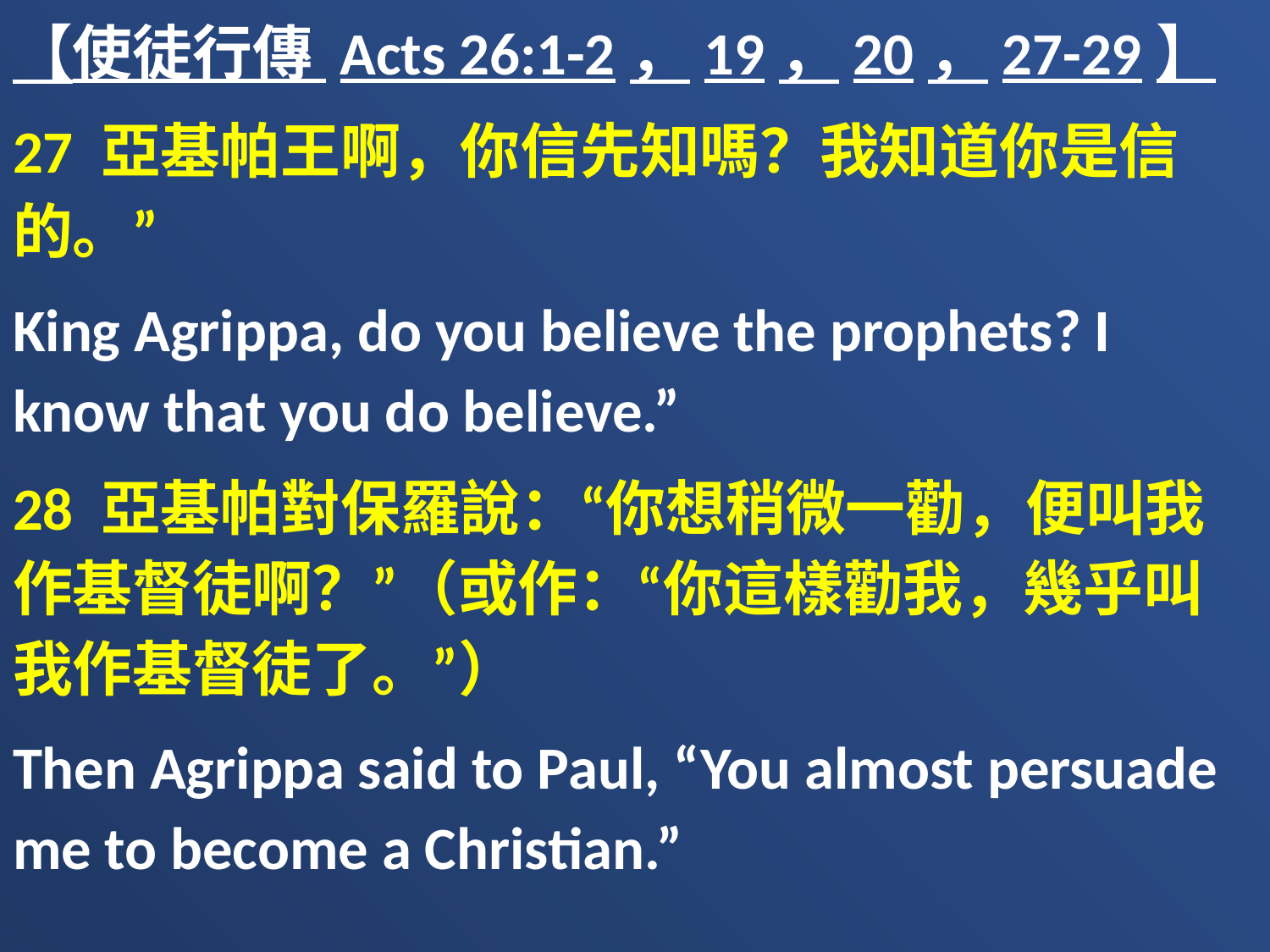

【使徒行傳 Acts 26:1-2，19，20，27-29】
27 亞基帕王啊，你信先知嗎？我知道你是信的。”
King Agrippa, do you believe the prophets? I know that you do believe.”
28 亞基帕對保羅說：“你想稍微一勸，便叫我作基督徒啊？”（或作：“你這樣勸我，幾乎叫我作基督徒了。”）
Then Agrippa said to Paul, “You almost persuade me to become a Christian.”